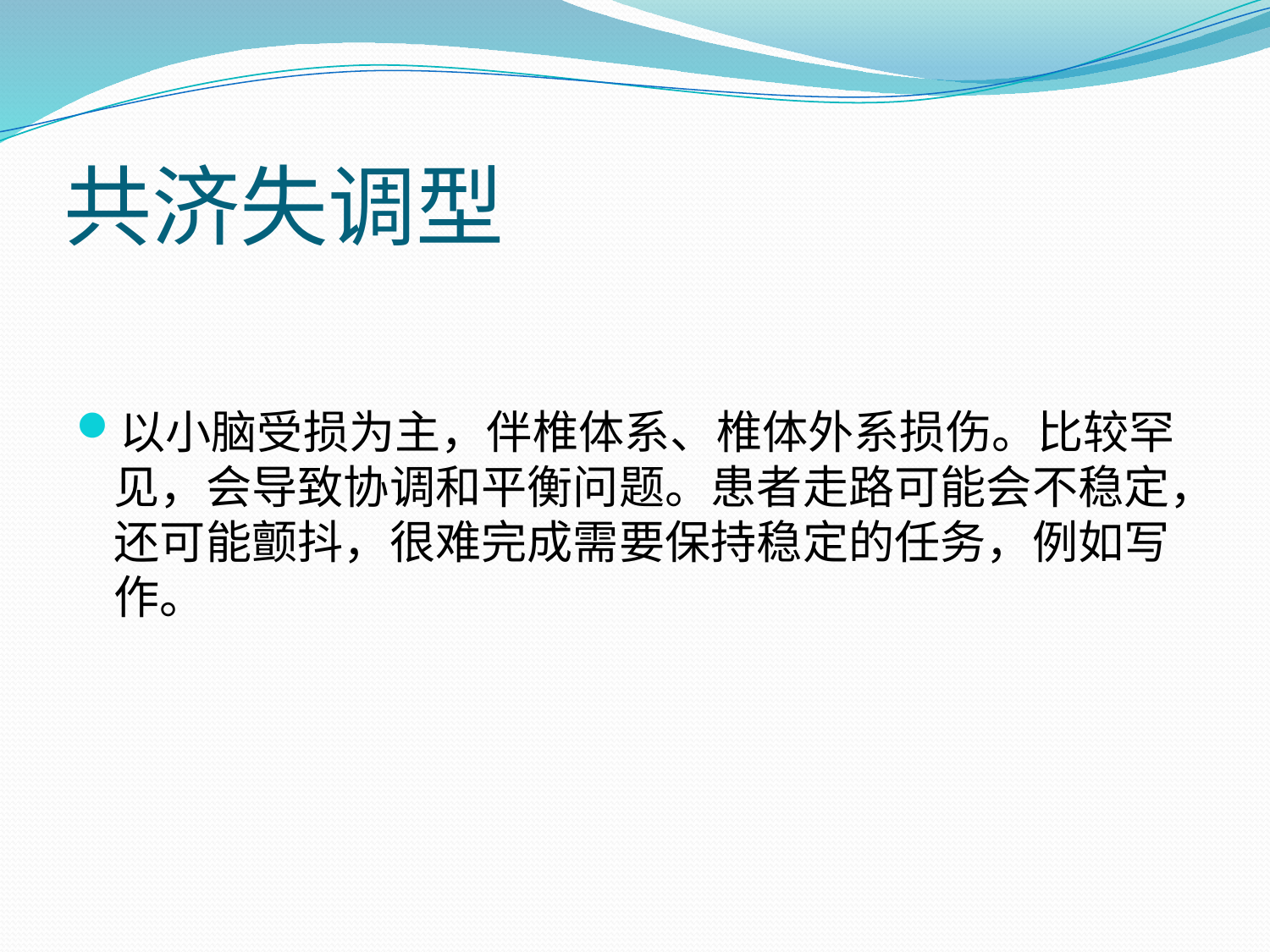

# 共济失调型

以小脑受损为主，伴椎体系、椎体外系损伤。比较罕见，会导致协调和平衡问题。患者走路可能会不稳定，还可能颤抖，很难完成需要保持稳定的任务，例如写作。